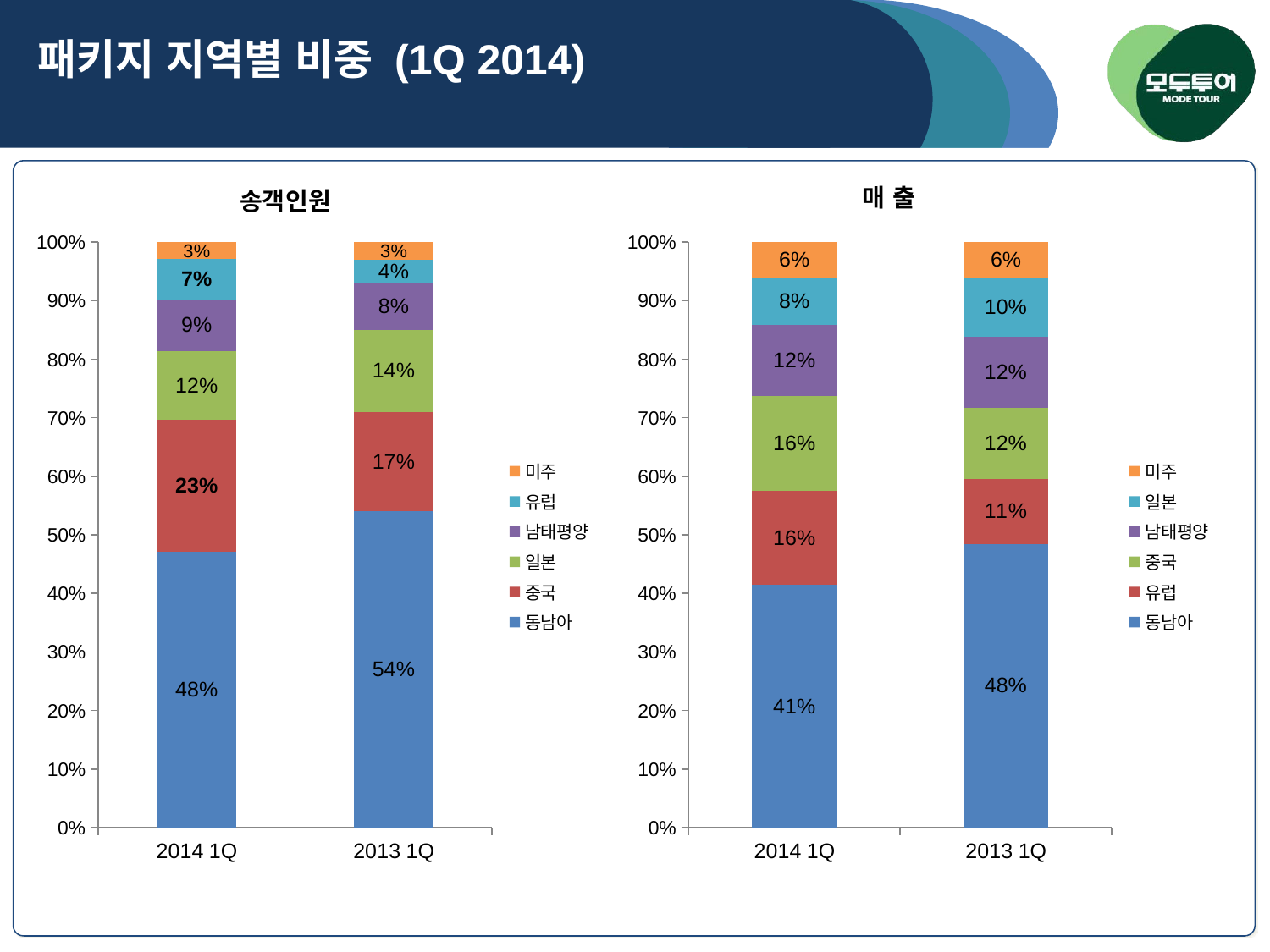

패키지 지역별 비중 (1Q 2014)
매 출
송객인원

### Chart

| Category | 동남아 | 중국 | 일본 | 남태평양 | 유럽 | 미주 |
|---|---|---|---|---|---|---|
| 2014 1Q | 0.48 | 0.23 | 0.12 | 0.09 | 0.07 | 0.03 |
| 2013 1Q | 0.54 | 0.17 | 0.14 | 0.08 | 0.04 | 0.03 |

### Chart

| Category | 동남아 | 유럽 | 중국 | 남태평양 | 일본 | 미주 |
|---|---|---|---|---|---|---|
| 2014 1Q | 0.41 | 0.16 | 0.16 | 0.12 | 0.08 | 0.06 |
| 2013 1Q | 0.48 | 0.11 | 0.12 | 0.12 | 0.1 | 0.06 |